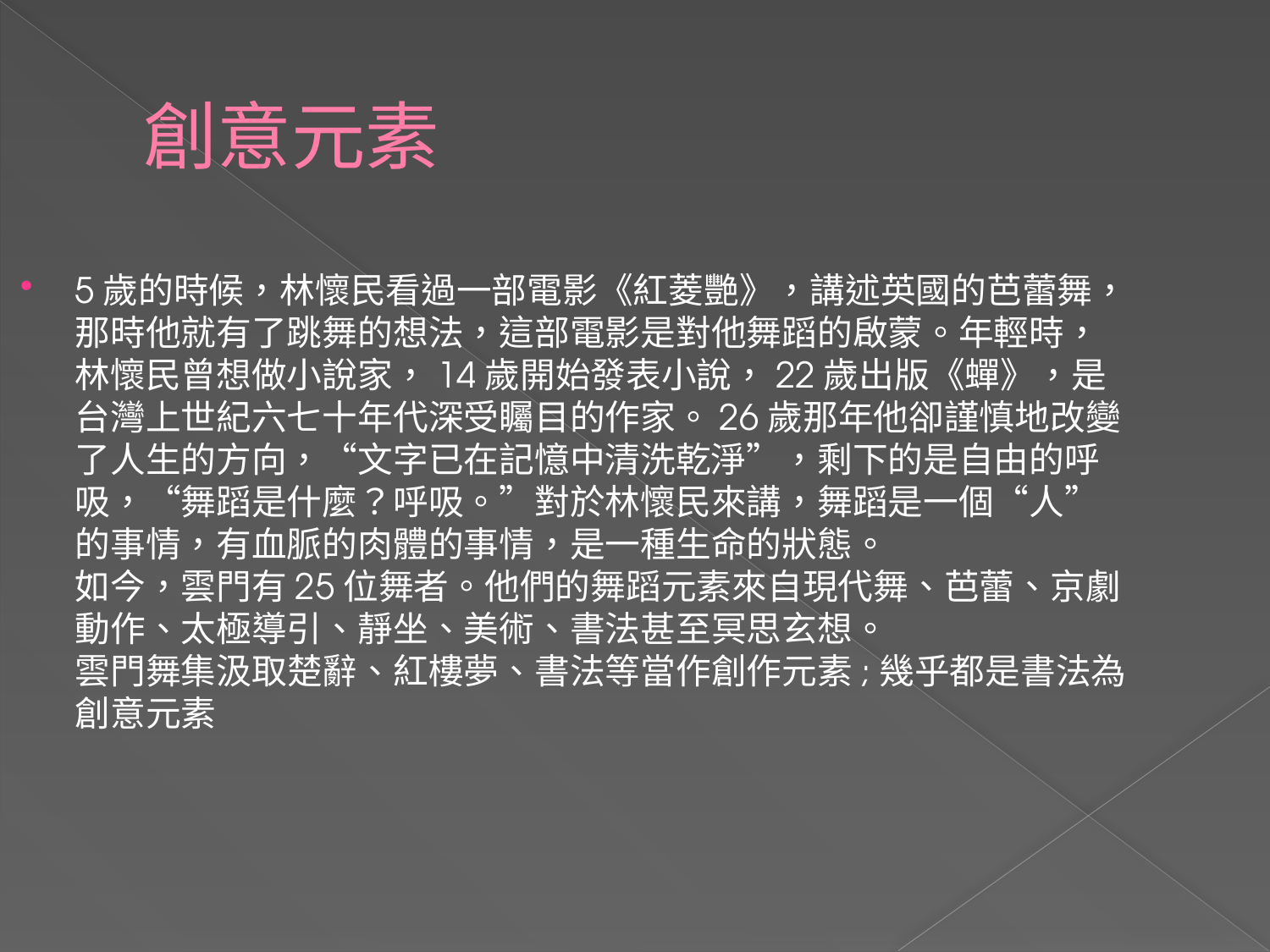

# 創意元素
5歲的時候，林懷民看過一部電影《紅菱艷》，講述英國的芭蕾舞，那時他就有了跳舞的想法，這部電影是對他舞蹈的啟蒙。年輕時，林懷民曾想做小說家，14歲開始發表小說，22歲出版《蟬》，是台灣上世紀六七十年代深受矚目的作家。26歲那年他卻謹慎地改變了人生的方向，“文字已在記憶中清洗乾淨”，剩下的是自由的呼吸，“舞蹈是什麼？呼吸。”對於林懷民來講，舞蹈是一個“人”的事情，有血脈的肉體的事情，是一種生命的狀態。
如今，雲門有25位舞者。他們的舞蹈元素來自現代舞、芭蕾、京劇動作、太極導引、靜坐、美術、書法甚至冥思玄想。
雲門舞集汲取楚辭、紅樓夢、書法等當作創作元素;幾乎都是書法為創意元素